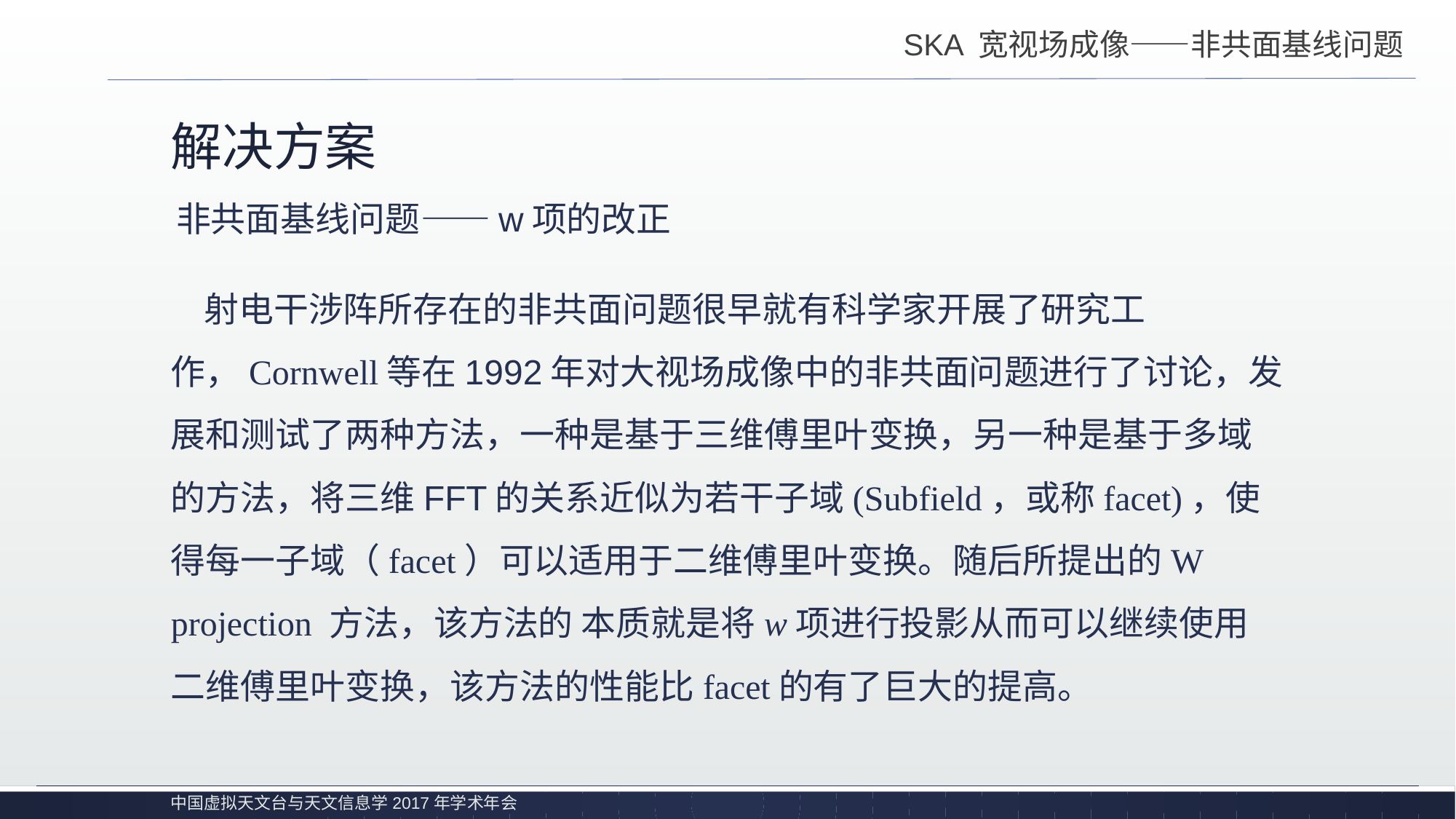

SKA 宽视场成像——非共面基线问题
# 解决方案
非共面基线问题——w项的改正
    射电干涉阵所存在的非共面问题很早就有科学家开展了研究工作，Cornwell等在1992年对大视场成像中的非共面问题进行了讨论，发展和测试了两种方法，一种是基于三维傅里叶变换，另一种是基于多域的方法，将三维FFT的关系近似为若干子域(Subfield，或称facet)，使得每一子域（facet）可以适用于二维傅里叶变换。随后所提出的W projection 方法，该方法的 本质就是将w项进行投影从而可以继续使用二维傅里叶变换，该方法的性能比facet的有了巨大的提高。
中国虚拟天文台与天文信息学2017年学术年会